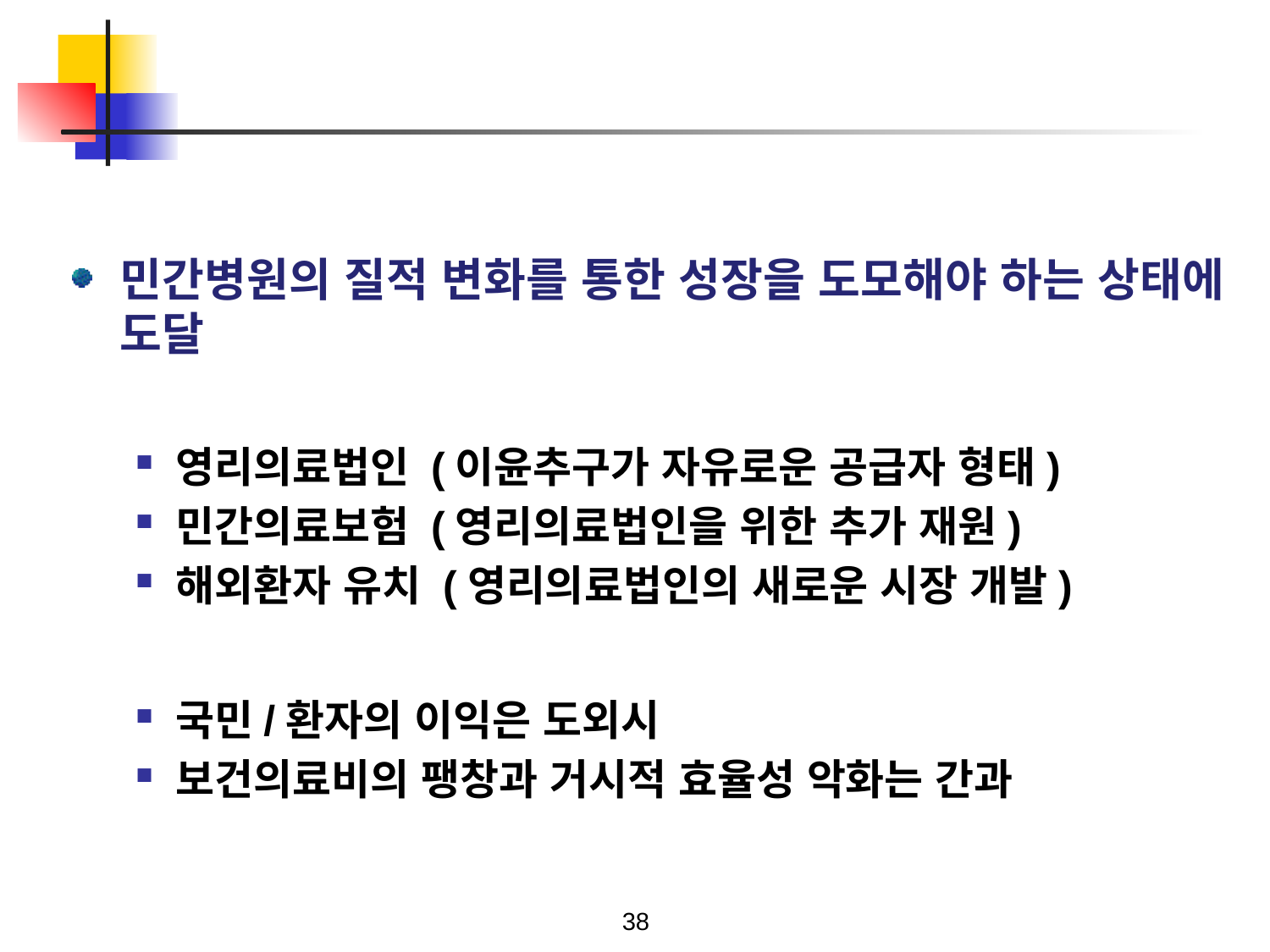

민간병원의 질적 변화를 통한 성장을 도모해야 하는 상태에 도달

영리의료법인 (이윤추구가 자유로운 공급자 형태)
민간의료보험 (영리의료법인을 위한 추가 재원)
해외환자 유치 (영리의료법인의 새로운 시장 개발)

국민/환자의 이익은 도외시
보건의료비의 팽창과 거시적 효율성 악화는 간과
38